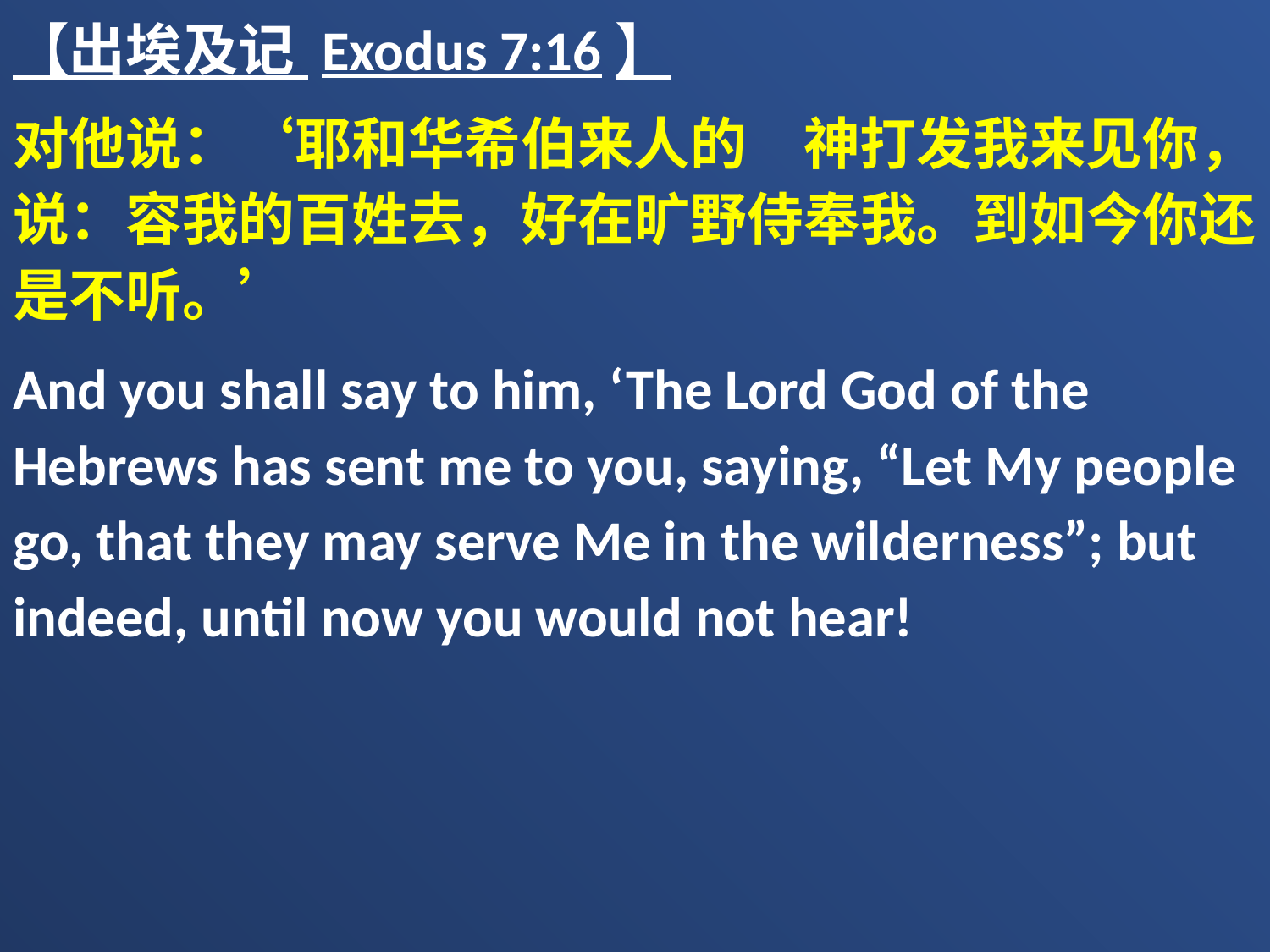

【出埃及记 Exodus 7:16】
对他说：‘耶和华希伯来人的　神打发我来见你，说：容我的百姓去，好在旷野侍奉我。到如今你还是不听。’
And you shall say to him, ‘The Lord God of the Hebrews has sent me to you, saying, “Let My people go, that they may serve Me in the wilderness”; but indeed, until now you would not hear!